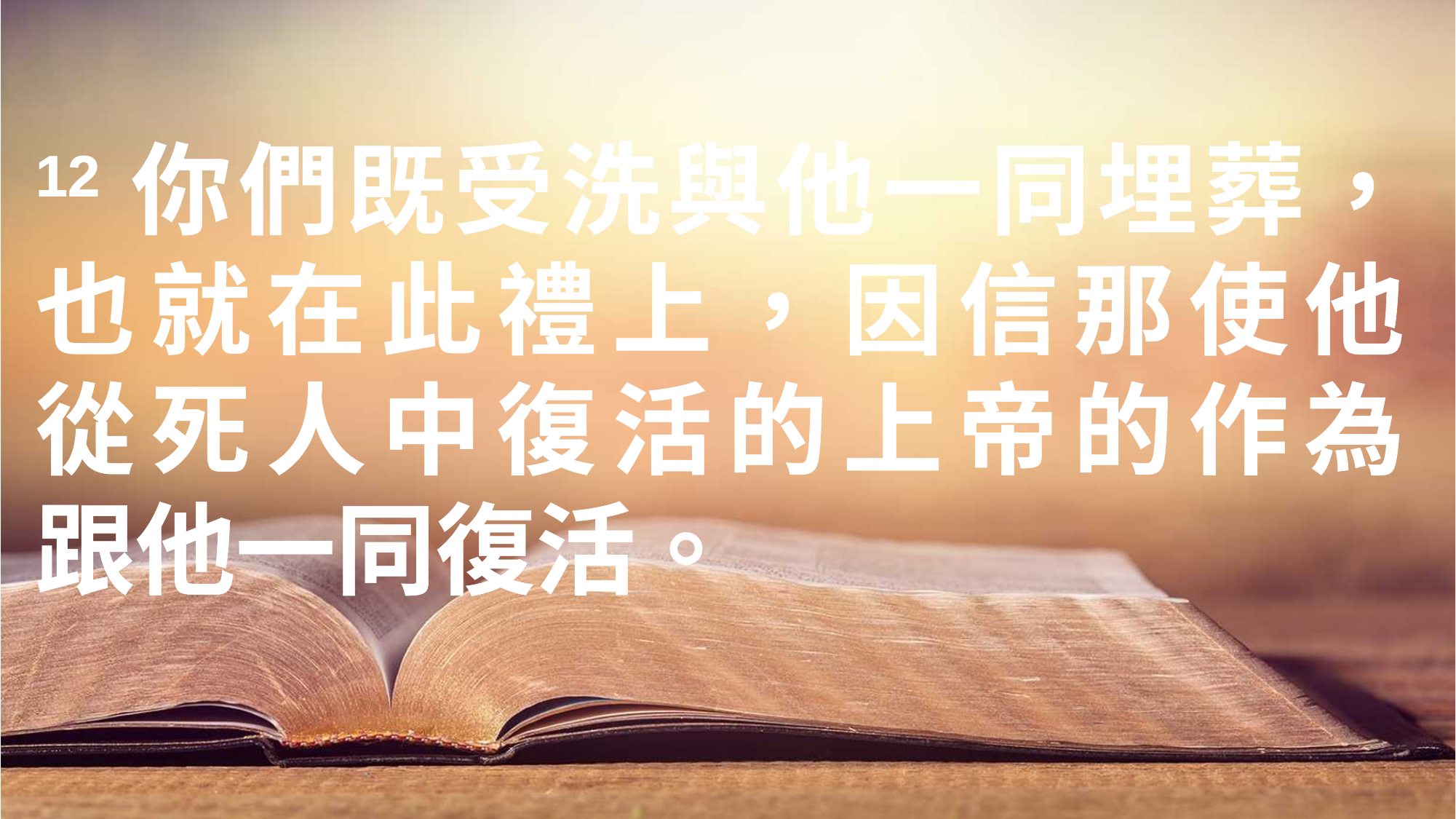

12你們既受洗與他一同埋葬，
也就在此禮上，因信那使他
從死人中復活的上帝的作為
跟他一同復活。